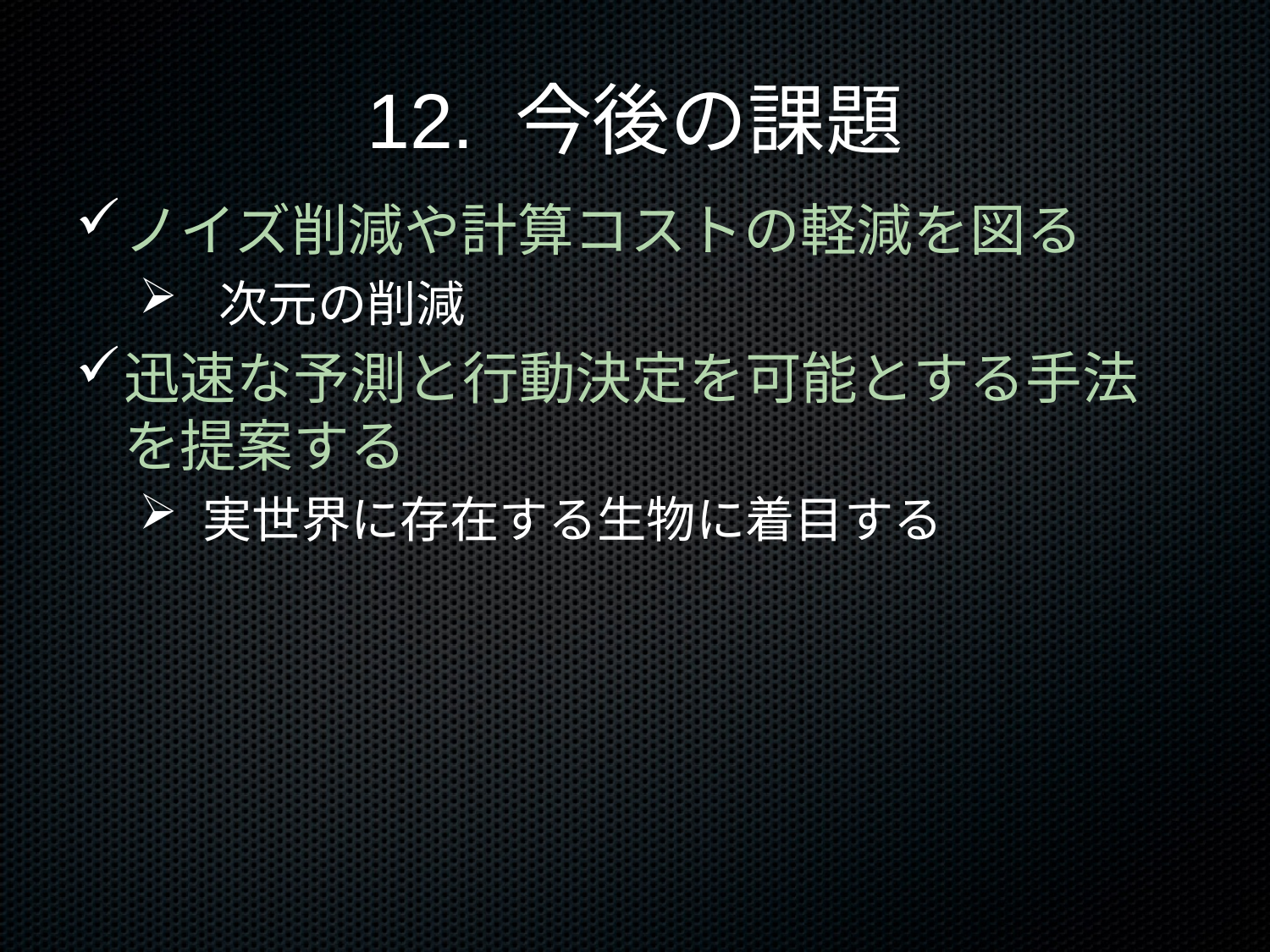

12. 今後の課題
ノイズ削減や計算コストの軽減を図る
次元の削減
迅速な予測と行動決定を可能とする手法を提案する
実世界に存在する生物に着目する